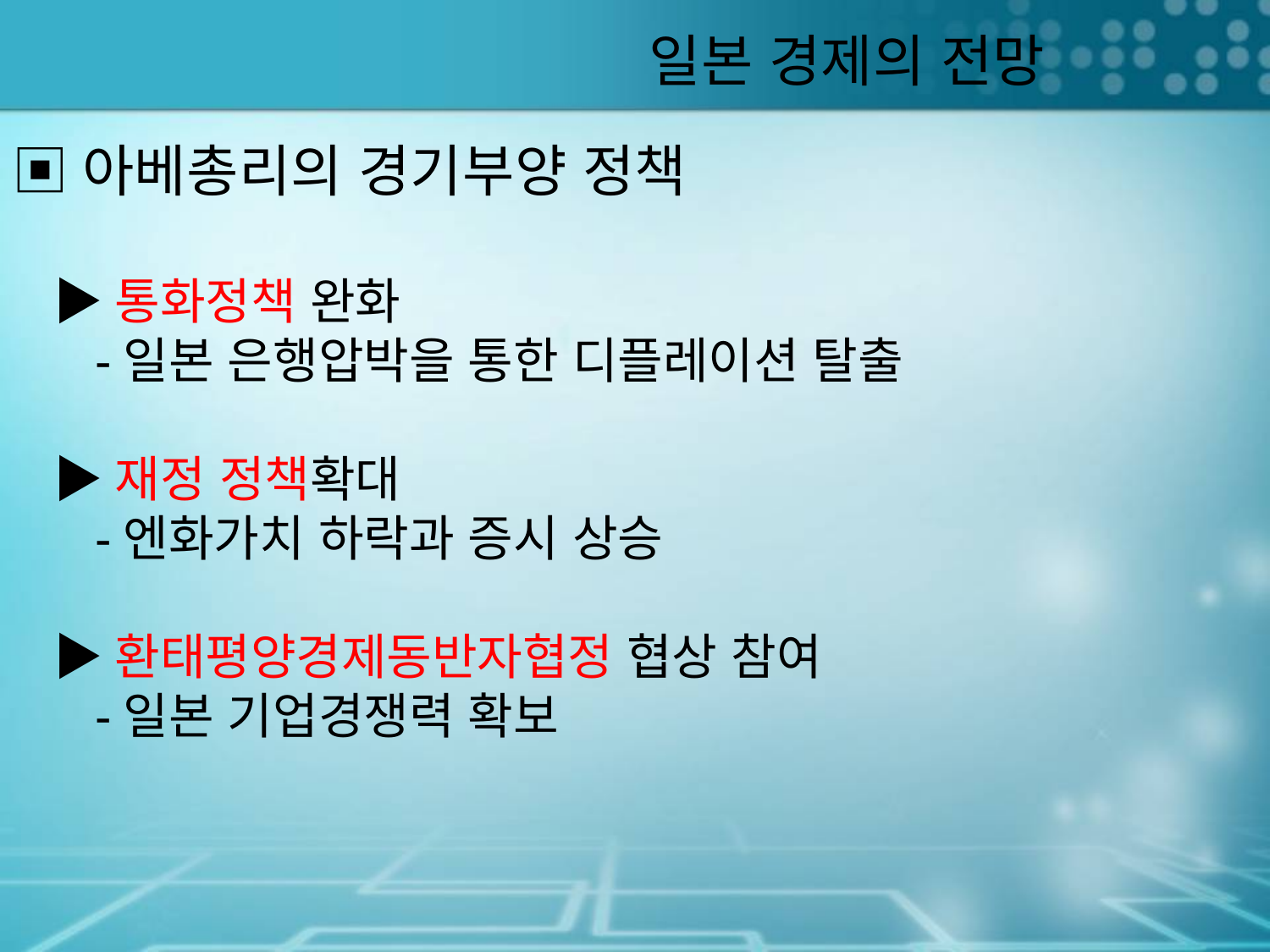

# 일본 경제의 전망
▣아베총리의 경기부양 정책

   ▶통화정책 완화
      -일본 은행압박을 통한 디플레이션 탈출

   ▶재정 정책확대
      -엔화가치 하락과 증시 상승

   ▶환태평양경제동반자협정 협상 참여
      -일본 기업경쟁력 확보